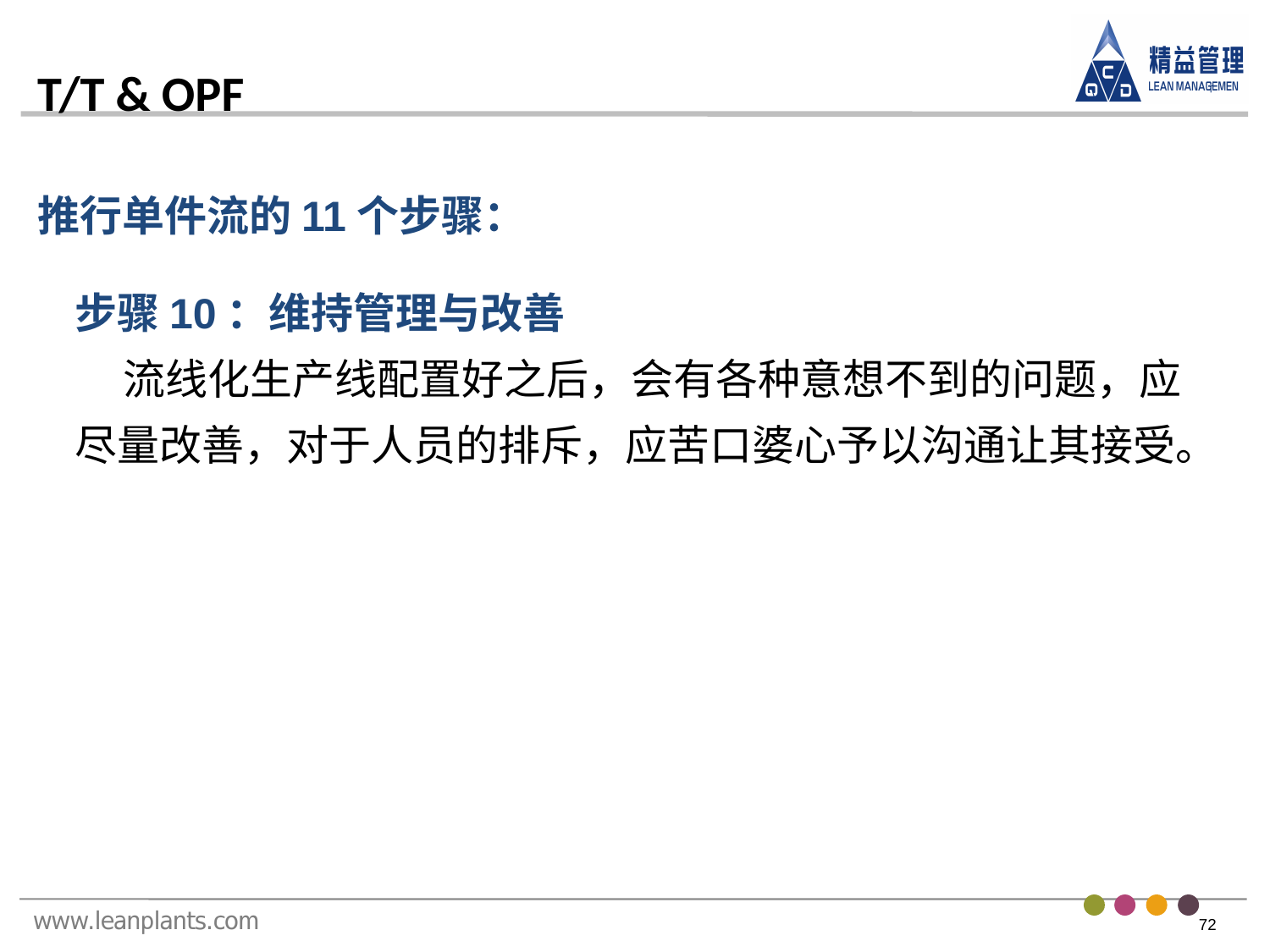

推行单件流的11个步骤：
步骤10：维持管理与改善
    流线化生产线配置好之后，会有各种意想不到的问题，应尽量改善，对于人员的排斥，应苦口婆心予以沟通让其接受。